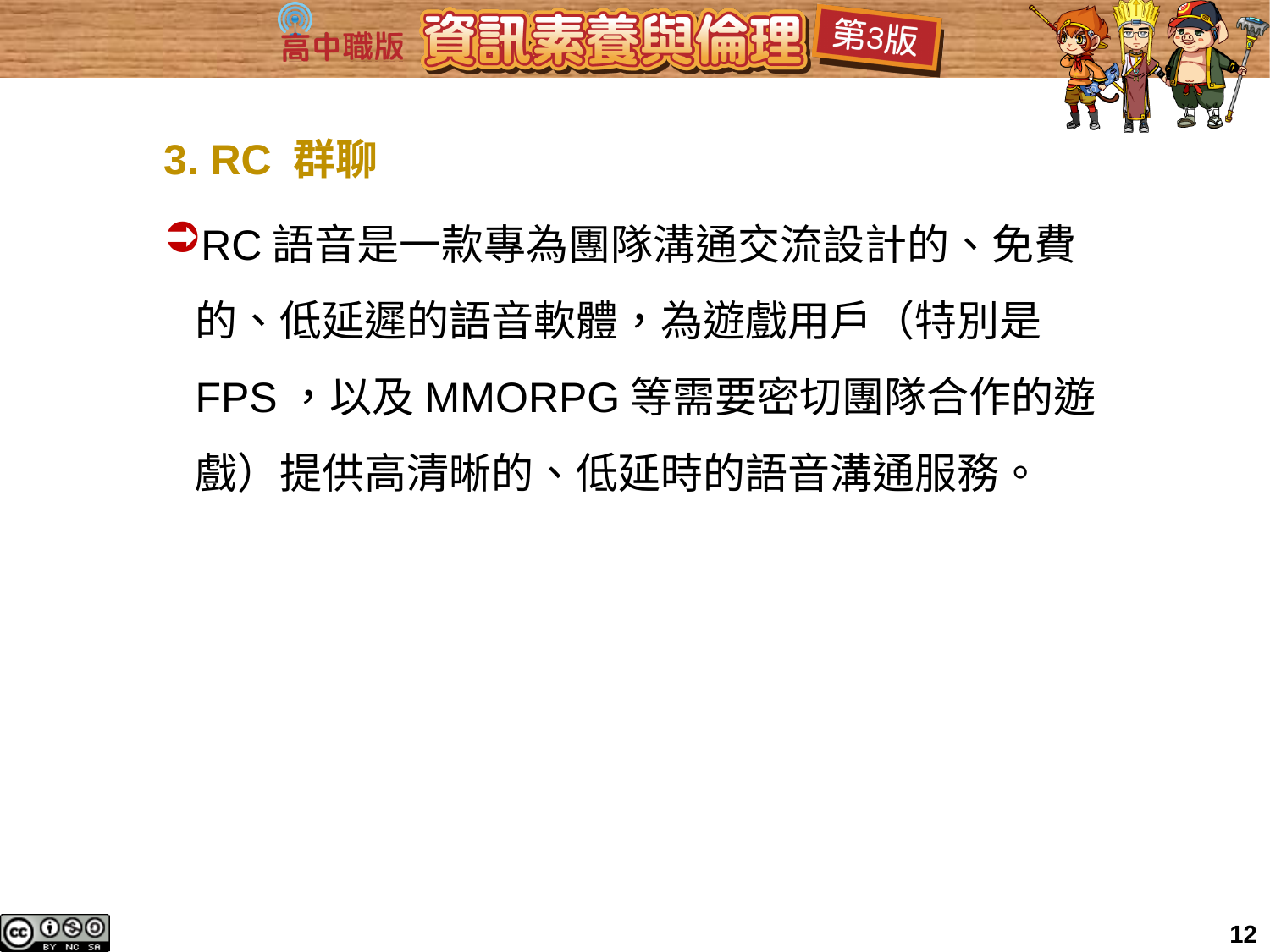

3. RC 群聊
RC語音是一款專為團隊溝通交流設計的、免費的、低延遲的語音軟體，為遊戲用戶（特別是FPS，以及MMORPG等需要密切團隊合作的遊戲）提供高清晰的、低延時的語音溝通服務。
12